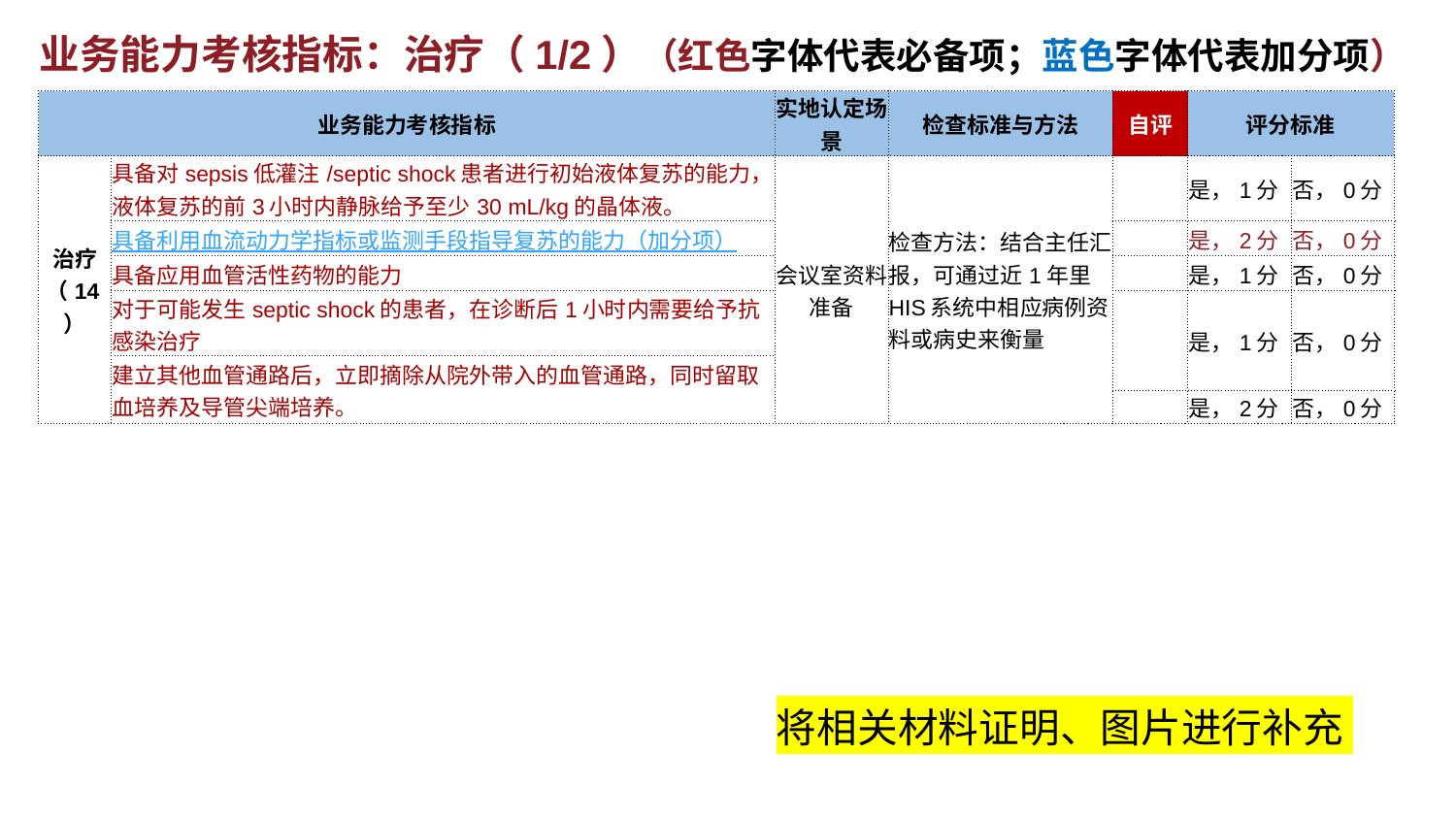

业务能力考核指标：治疗（1/2）（红色字体代表必备项；蓝色字体代表加分项）
| 业务能力考核指标 |  | 实地认定场景 | 检查标准与方法 | 自评 | 评分标准 |  |
| --- | --- | --- | --- | --- | --- | --- |
| 治疗（14） | 具备对sepsis低灌注/septic shock患者进行初始液体复苏的能力，液体复苏的前3小时内静脉给予至少30 mL/kg的晶体液。 | 会议室资料准备 | 检查方法：结合主任汇报，可通过近1年里HIS系统中相应病例资料或病史来衡量 |  | 是，1分 | 否，0分 |
|  | 具备利用血流动力学指标或监测手段指导复苏的能力（加分项） |  |  |  | 是，2分 | 否，0分 |
|  | 具备应用血管活性药物的能力 |  |  |  | 是，1分 | 否，0分 |
|  | 对于可能发生septic shock的患者，在诊断后1小时内需要给予抗感染治疗 |  |  |  | 是，1分 | 否，0分 |
|  | 建立其他血管通路后，立即摘除从院外带入的血管通路，同时留取血培养及导管尖端培养。 |  |  |  |  |  |
|  |  |  |  |  | 是，2分 | 否，0分 |
将相关材料证明、图片进行补充